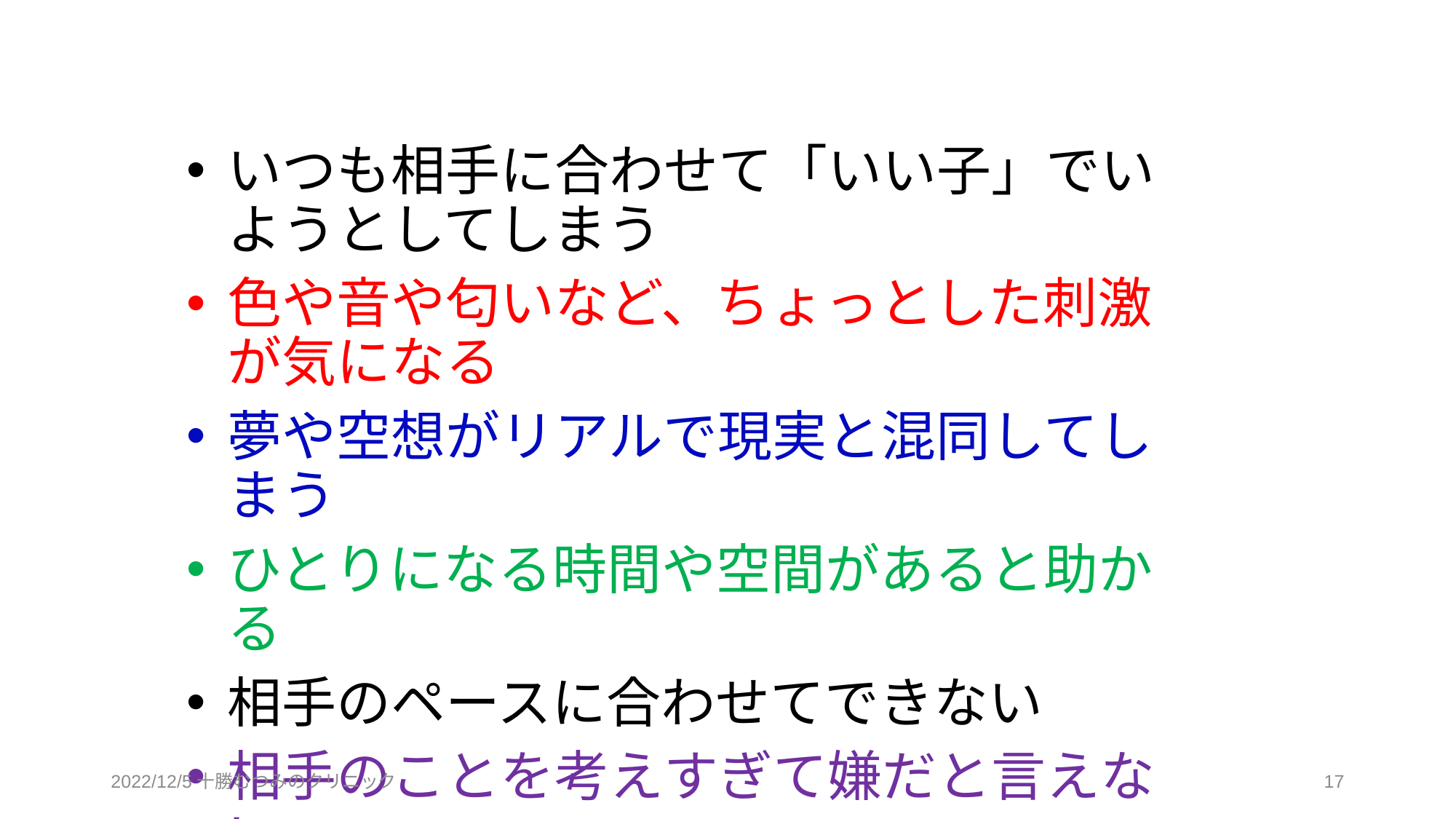

いつも相手に合わせて「いい子」でいようとしてしまう
色や音や匂いなど、ちょっとした刺激が気になる
夢や空想がリアルで現実と混同してしまう
ひとりになる時間や空間があると助かる
相手のペースに合わせてできない
相手のことを考えすぎて嫌だと言えない

2022/12/5十勝むつみのクリニック
17